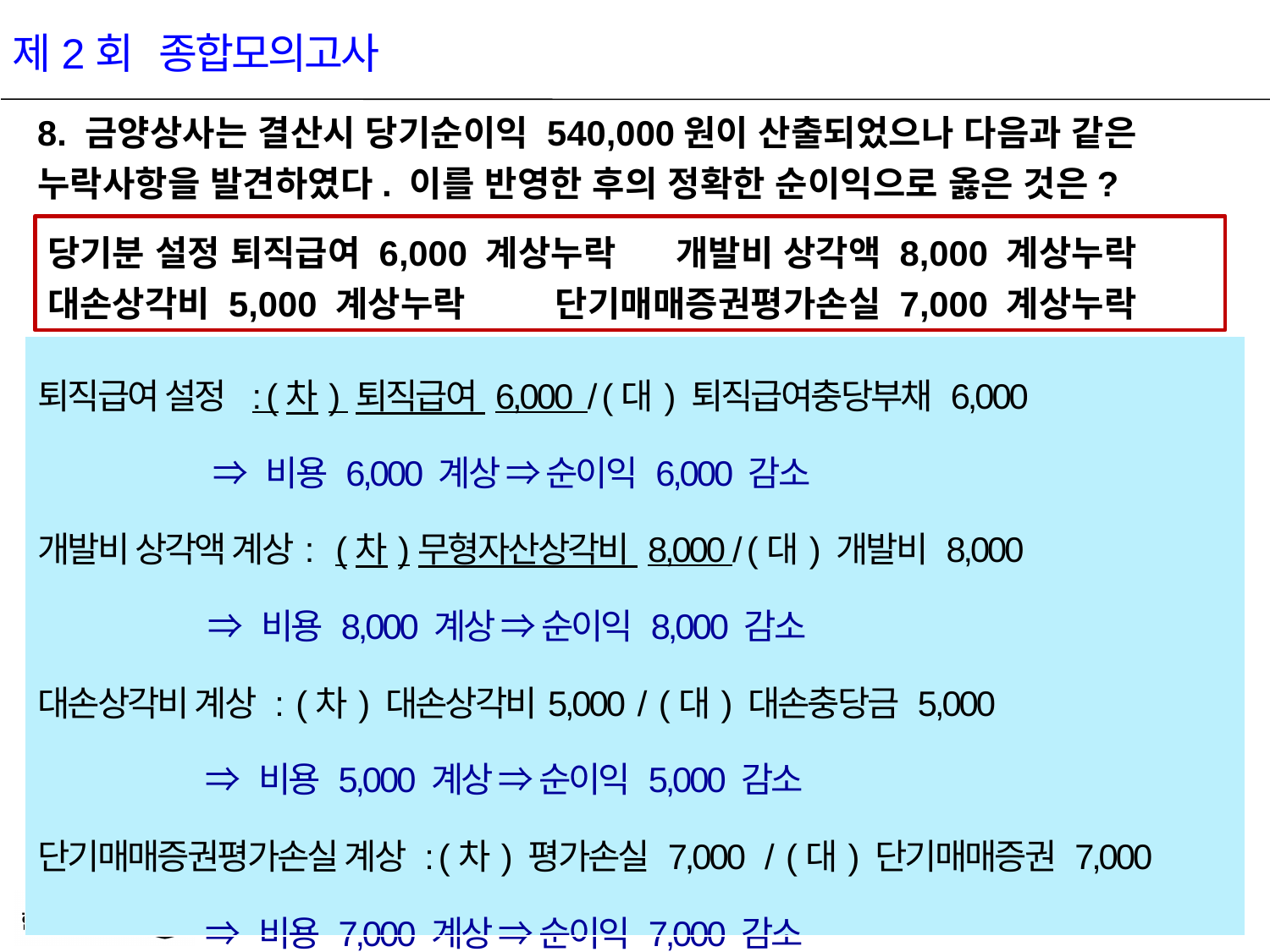

제2회   종합모의고사
8. 금양상사는 결산시 당기순이익 540,000원이 산출되었으나 다음과 같은 누락사항을 발견하였다. 이를 반영한 후의 정확한 순이익으로 옳은 것은?
당기분 설정 퇴직급여 6,000 계상누락      개발비 상각액 8,000 계상누락
대손상각비 5,000 계상누락         단기매매증권평가손실 7,000 계상누락
| 퇴직급여 설정 : (차) 퇴직급여 6,000 / (대) 퇴직급여충당부채 6,000 ⇒ 비용 6,000 계상 ⇒ 순이익 6,000 감소 개발비 상각액 계상: (차)무형자산상각비 8,000 / (대) 개발비 8,000 ⇒ 비용 8,000 계상 ⇒ 순이익 8,000 감소 대손상각비 계상 : (차) 대손상각비5,000 / (대) 대손충당금 5,000 ⇒ 비용 5,000 계상 ⇒ 순이익 5,000 감소 단기매매증권평가손실 계상 : (차) 평가손실 7,000 / (대) 단기매매증권 7,000 ⇒ 비용 7,000 계상 ⇒ 순이익 7,000 감소 따라서, 당기순이익은 26,000원이 감소되어서 514,000원이 된다. |
| --- |
6